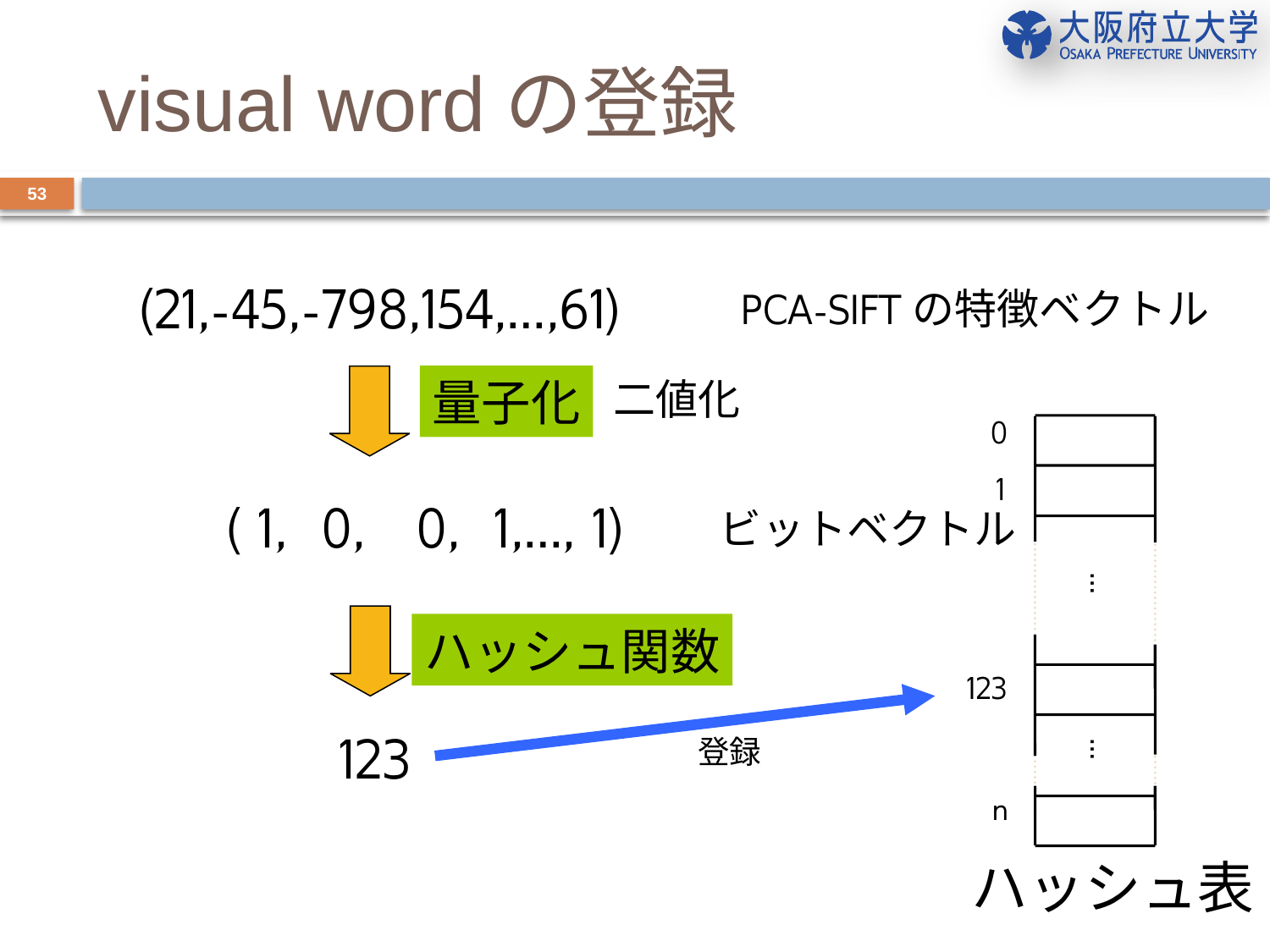

# visual wordの登録
53
(21,-45,-798,154,…,61)
PCA-SIFTの特徴ベクトル
量子化
二値化

0

1

( 1,  0,   0,  1,…, 1)

ビットベクトル

…

ハッシュ関数

123

123
登録
…
n

ハッシュ表